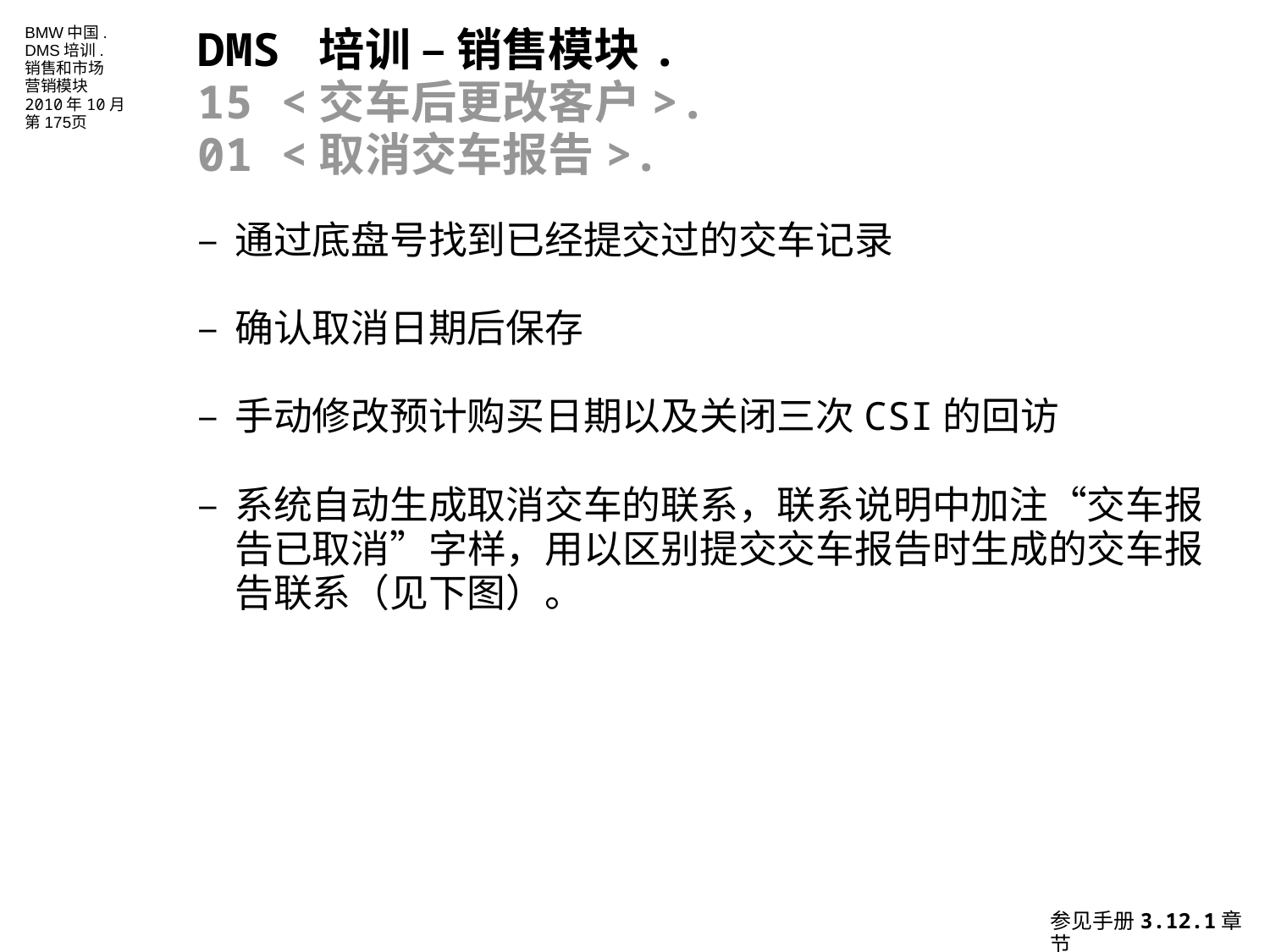

DMS 培训 – 销售模块.
15 <交车后更改客户>.
01 <取消交车报告>.
–	通过底盘号找到已经提交过的交车记录

–	确认取消日期后保存

–	手动修改预计购买日期以及关闭三次CSI的回访

–	系统自动生成取消交车的联系，联系说明中加注“交车报告已取消”字样，用以区别提交交车报告时生成的交车报告联系（见下图）。

参见手册3.12.1章节